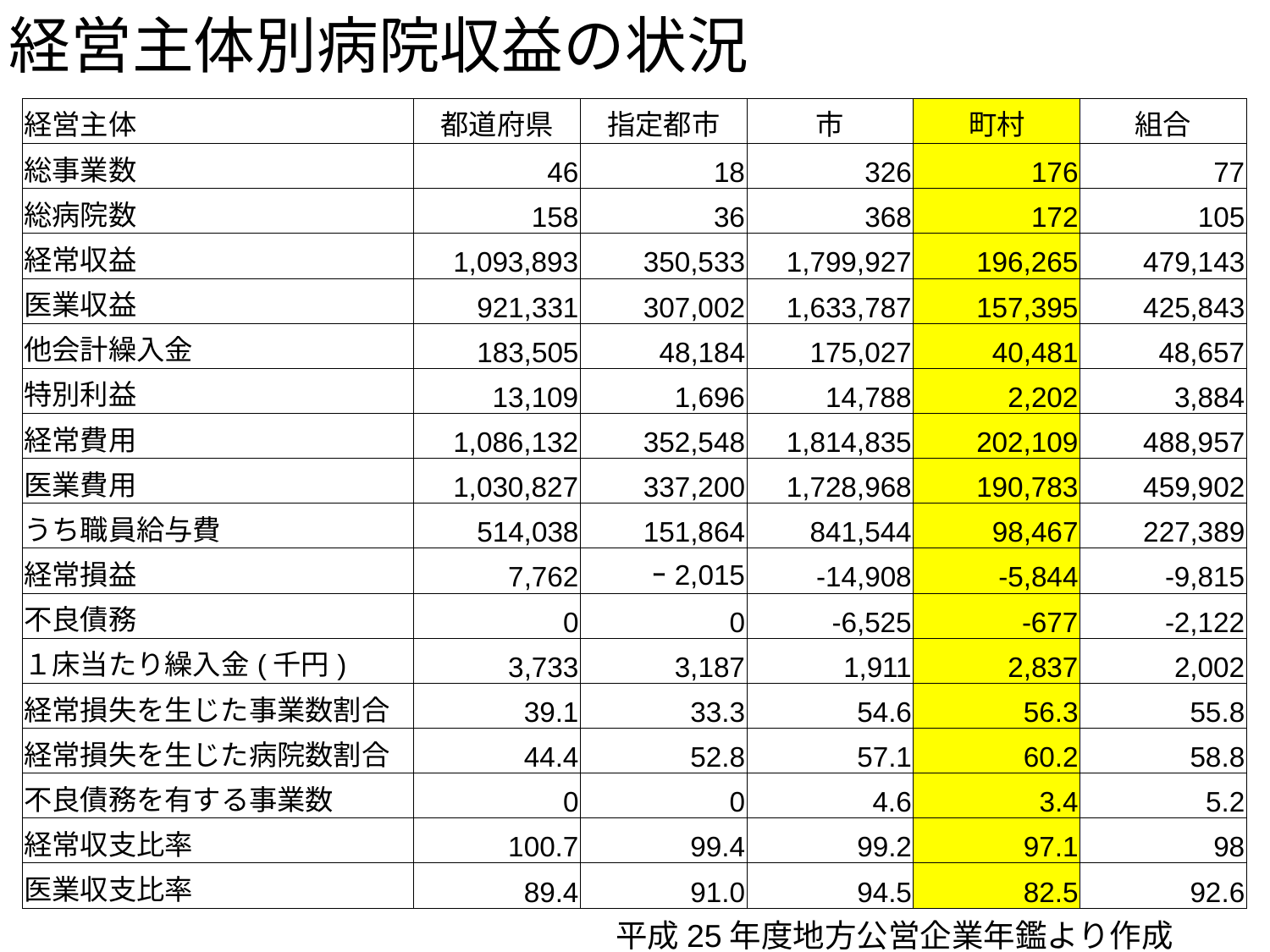

# 経営主体別病院収益の状況
| 経営主体 | 都道府県 | 指定都市 | 市 | 町村 | 組合 |
| --- | --- | --- | --- | --- | --- |
| 総事業数 | 46 | 18 | 326 | 176 | 77 |
| 総病院数 | 158 | 36 | 368 | 172 | 105 |
| 経常収益 | 1,093,893 | 350,533 | 1,799,927 | 196,265 | 479,143 |
| 医業収益 | 921,331 | 307,002 | 1,633,787 | 157,395 | 425,843 |
| 他会計繰入金 | 183,505 | 48,184 | 175,027 | 40,481 | 48,657 |
| 特別利益 | 13,109 | 1,696 | 14,788 | 2,202 | 3,884 |
| 経常費用 | 1,086,132 | 352,548 | 1,814,835 | 202,109 | 488,957 |
| 医業費用 | 1,030,827 | 337,200 | 1,728,968 | 190,783 | 459,902 |
| うち職員給与費 | 514,038 | 151,864 | 841,544 | 98,467 | 227,389 |
| 経常損益 | 7,762 | ｰ2,015 | -14,908 | -5,844 | -9,815 |
| 不良債務 | 0 | 0 | -6,525 | -677 | -2,122 |
| １床当たり繰入金(千円) | 3,733 | 3,187 | 1,911 | 2,837 | 2,002 |
| 経常損失を生じた事業数割合 | 39.1 | 33.3 | 54.6 | 56.3 | 55.8 |
| 経常損失を生じた病院数割合 | 44.4 | 52.8 | 57.1 | 60.2 | 58.8 |
| 不良債務を有する事業数 | 0 | 0 | 4.6 | 3.4 | 5.2 |
| 経常収支比率 | 100.7 | 99.4 | 99.2 | 97.1 | 98 |
| 医業収支比率 | 89.4 | 91.0 | 94.5 | 82.5 | 92.6 |
平成25年度地方公営企業年鑑より作成